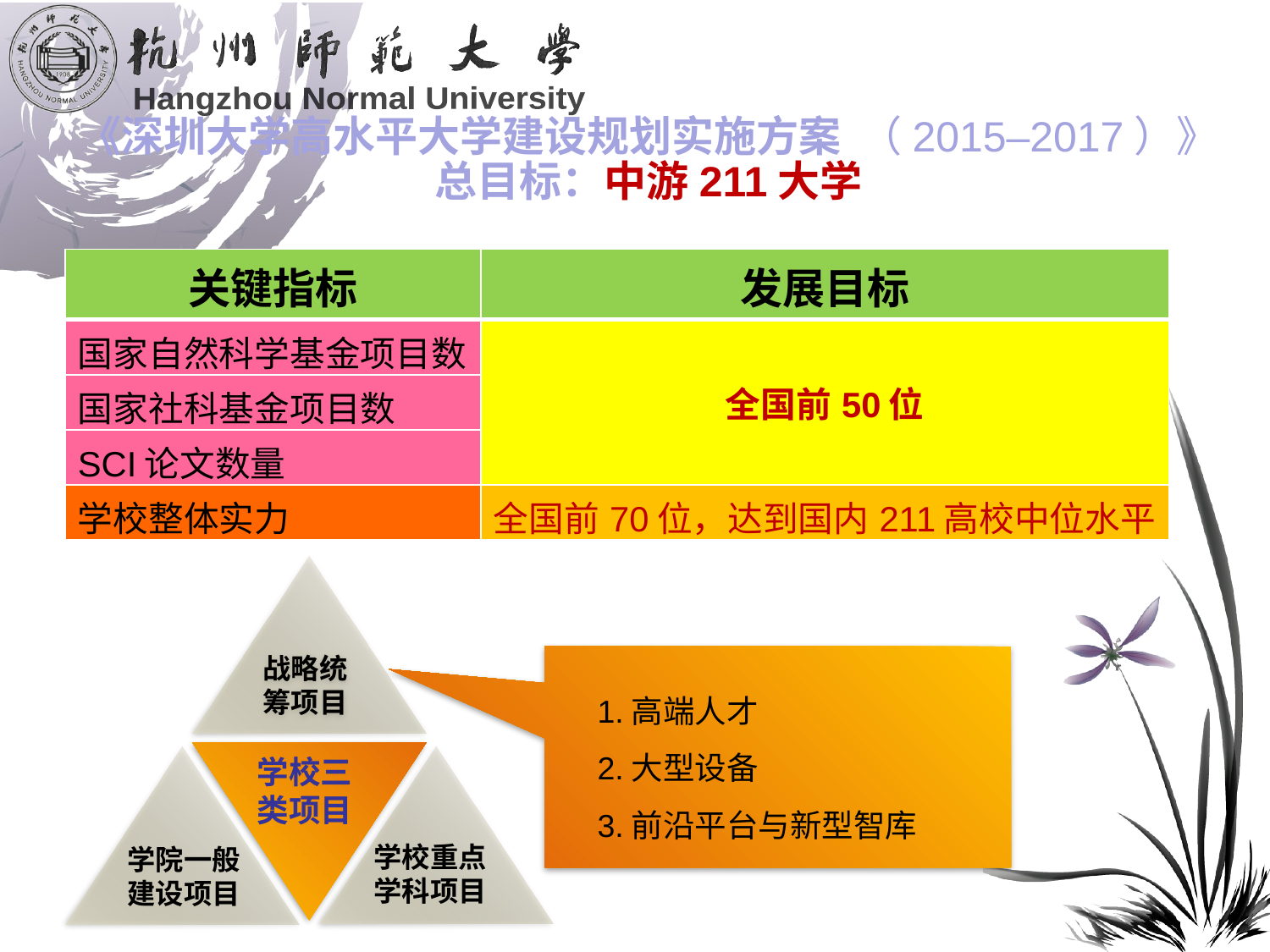

《深圳大学高水平大学建设规划实施方案  （2015–2017）》总目标：中游211大学
| 关键指标 | 发展目标 |
| --- | --- |
| 国家自然科学基金项目数 | 全国前50位 |
| 国家社科基金项目数 |  |
| SCI论文数量 |  |
| 学校整体实力 | 全国前70位，达到国内211高校中位水平 |
战略统筹项目

1.高端人才
2.大型设备
3.前沿平台与新型智库
学校三类项目
学校重点学科项目
学院一般
建设项目